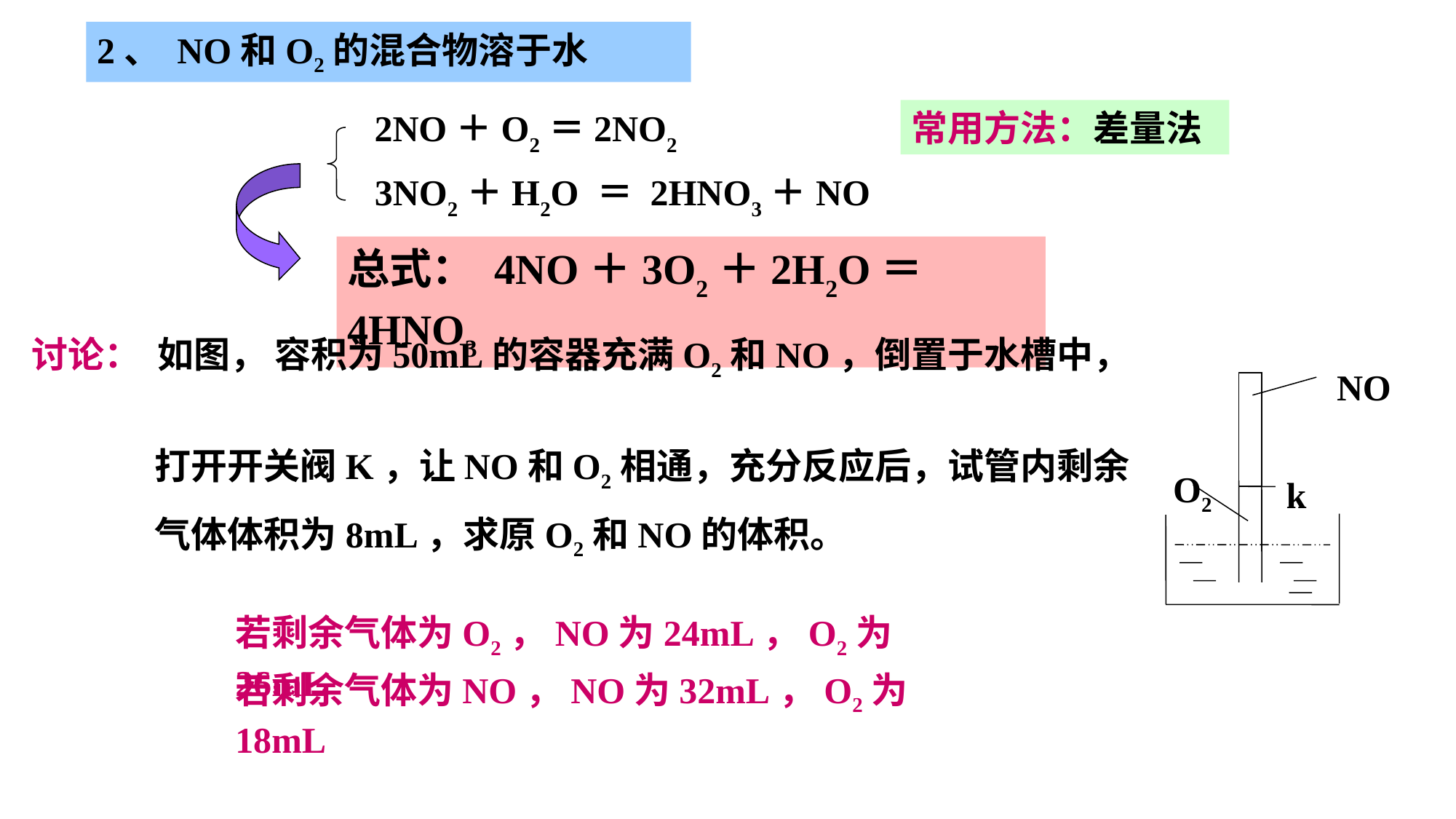

2、 NO和O2的混合物溶于水
                 2NO＋O2＝2NO2
常用方法：差量法

   3NO2＋H2O ＝ 2HNO3＋NO
总式： 4NO＋3O2＋2H2O＝4HNO3
讨论：  如图， 容积为50mL的容器充满O2和NO，倒置于水槽中，
              打开开关阀K，让NO和O2相通，充分反应后，试管内剩余
              气体体积为8mL，求原O2和NO的体积。
NO

O2
k

若剩余气体为O2，NO为24mL，O2为26mL
若剩余气体为NO，NO为32mL，O2为18mL